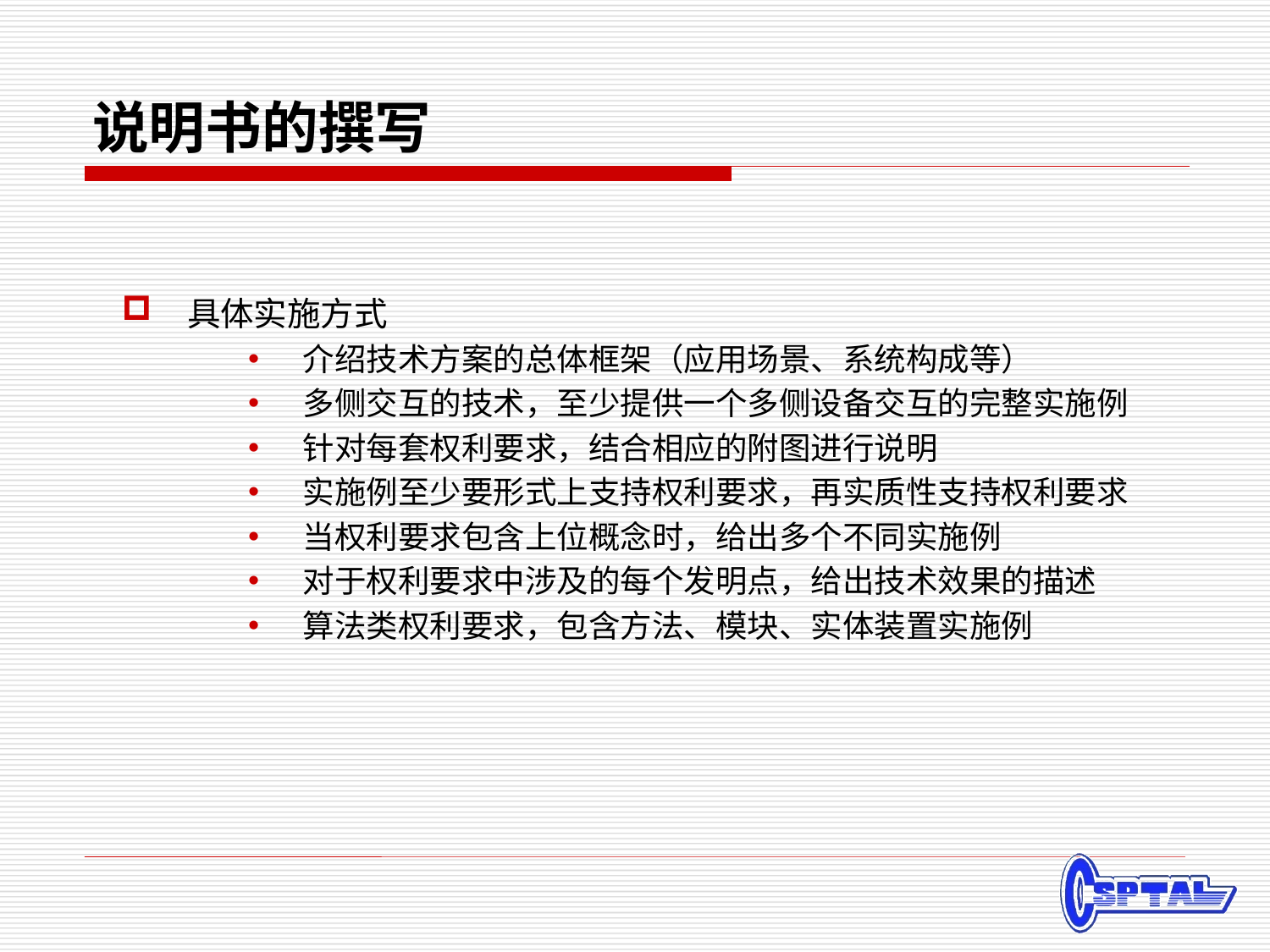

# 说明书的撰写
具体实施方式
介绍技术方案的总体框架（应用场景、系统构成等）
多侧交互的技术，至少提供一个多侧设备交互的完整实施例
针对每套权利要求，结合相应的附图进行说明
实施例至少要形式上支持权利要求，再实质性支持权利要求
当权利要求包含上位概念时，给出多个不同实施例
对于权利要求中涉及的每个发明点，给出技术效果的描述
算法类权利要求，包含方法、模块、实体装置实施例